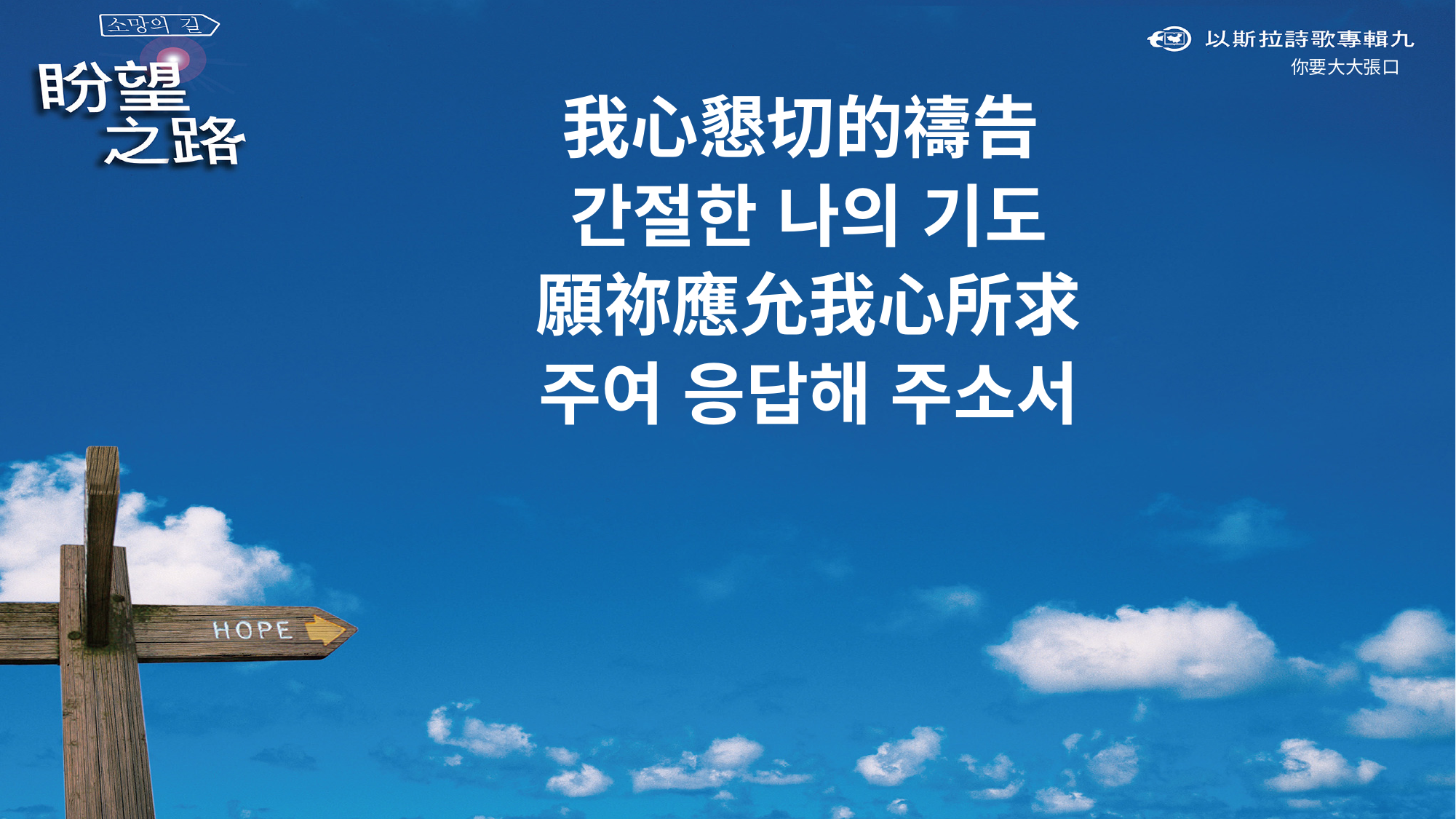

你要大大張口
我心懇切的禱告
간절한 나의 기도
願祢應允我心所求
주여 응답해 주소서